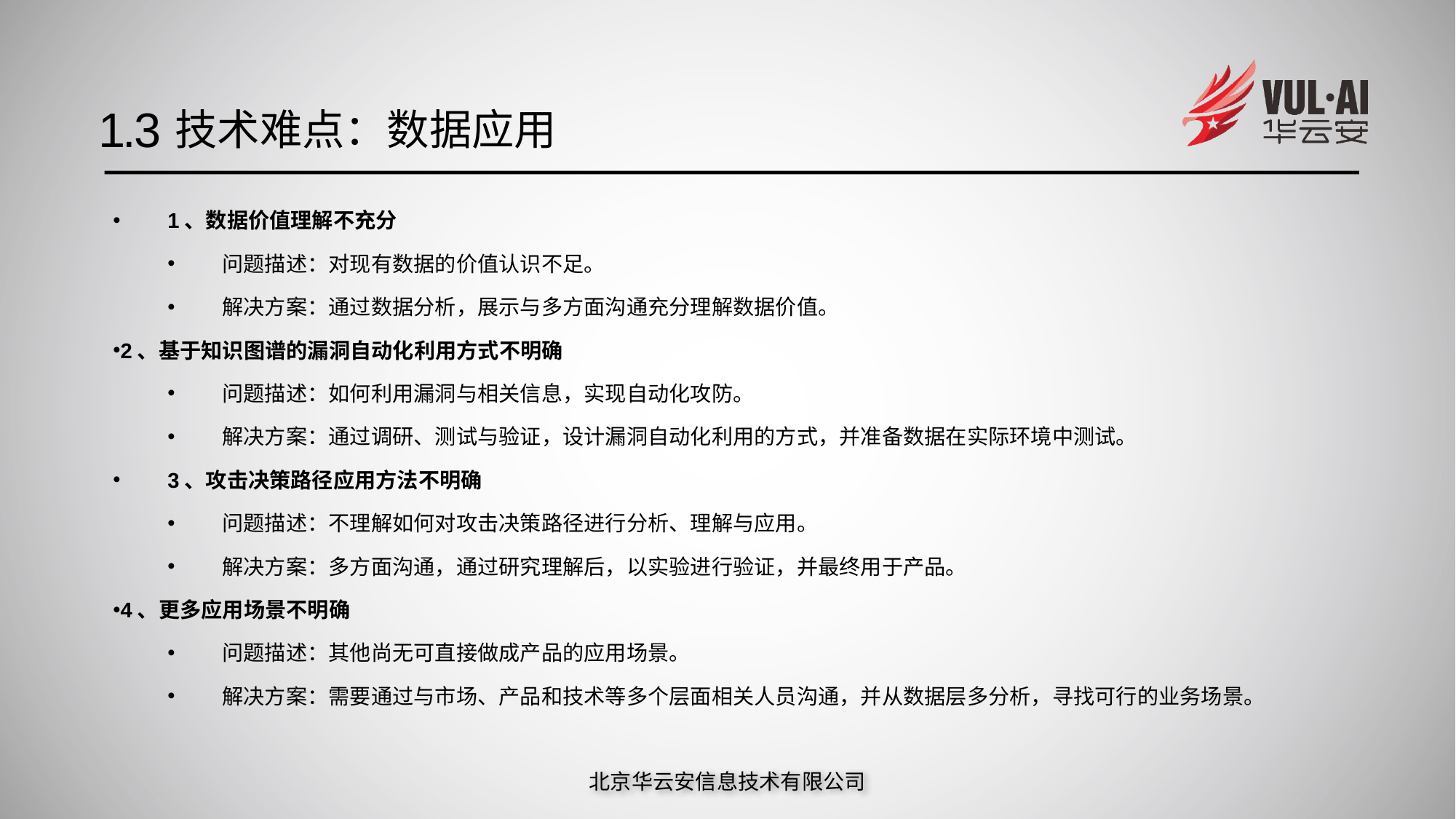

1.3
技术难点：数据应用
1、数据价值理解不充分
问题描述：对现有数据的价值认识不足。
解决方案：通过数据分析，展示与多方面沟通充分理解数据价值。
2、基于知识图谱的漏洞自动化利用方式不明确
问题描述：如何利用漏洞与相关信息，实现自动化攻防。
解决方案：通过调研、测试与验证，设计漏洞自动化利用的方式，并准备数据在实际环境中测试。
3、攻击决策路径应用方法不明确
问题描述：不理解如何对攻击决策路径进行分析、理解与应用。
解决方案：多方面沟通，通过研究理解后，以实验进行验证，并最终用于产品。
4、更多应用场景不明确
问题描述：其他尚无可直接做成产品的应用场景。
解决方案：需要通过与市场、产品和技术等多个层面相关人员沟通，并从数据层多分析，寻找可行的业务场景。

北京华云安信息技术有限公司
8